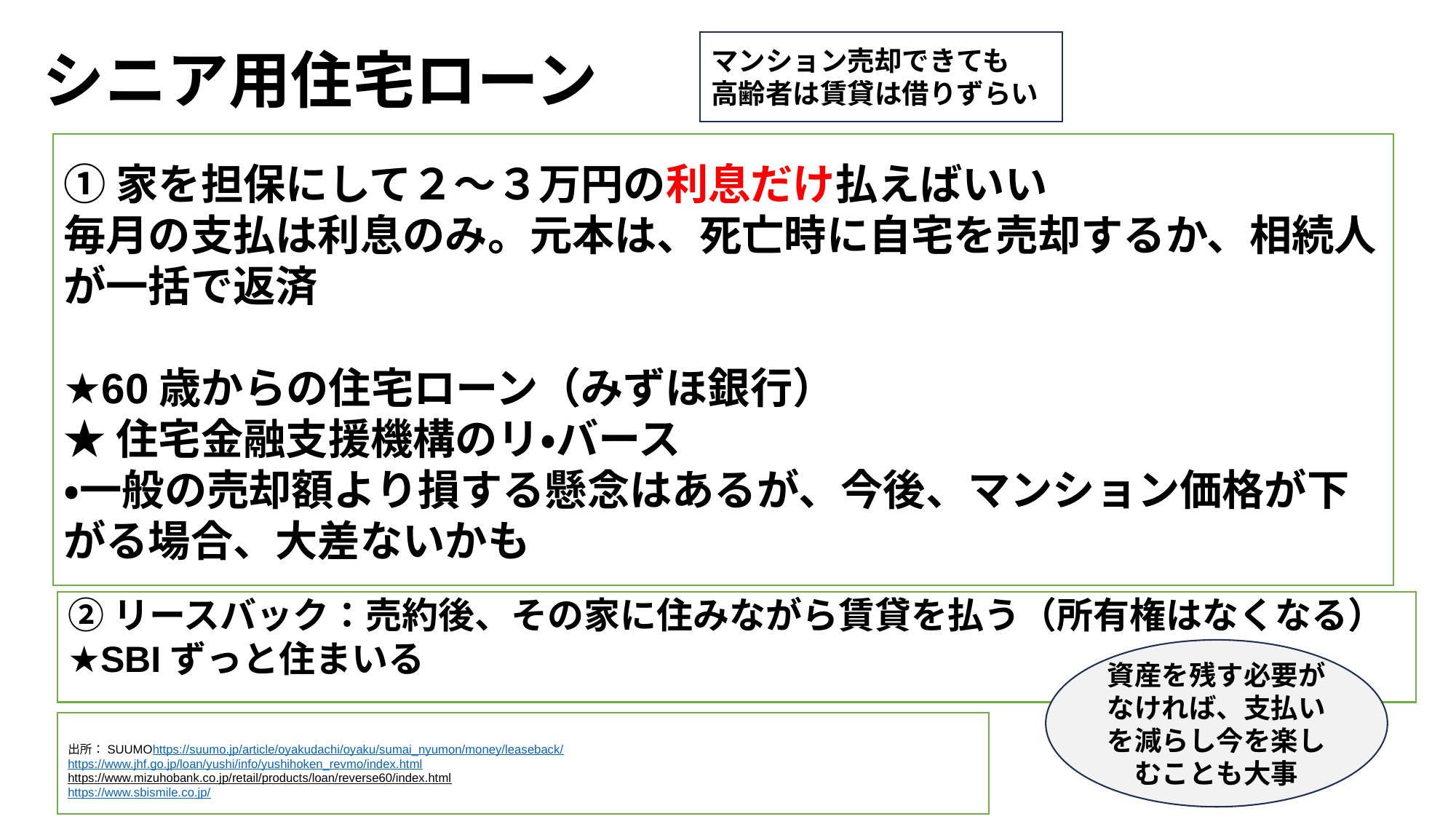

マンション売却できても
高齢者は賃貸は借りずらい
# シニア用住宅ローン

①家を担保にして２～３万円の利息だけ払えばいい
毎月の支払は利息のみ。元本は、死亡時に自宅を売却するか、相続人が一括で返済

★60歳からの住宅ローン（みずほ銀行）
★住宅金融支援機構のリ・バース
・一般の売却額より損する懸念はあるが、今後、マンション価格が下がる場合、大差ないかも

②リースバック：売約後、その家に住みながら賃貸を払う（所有権はなくなる）
★SBIずっと住まいる

資産を残す必要がなければ、支払いを減らし今を楽しむことも大事

出所：SUUMOhttps://suumo.jp/article/oyakudachi/oyaku/sumai_nyumon/money/leaseback/
https://www.jhf.go.jp/loan/yushi/info/yushihoken_revmo/index.html
https://www.mizuhobank.co.jp/retail/products/loan/reverse60/index.html
https://www.sbismile.co.jp/